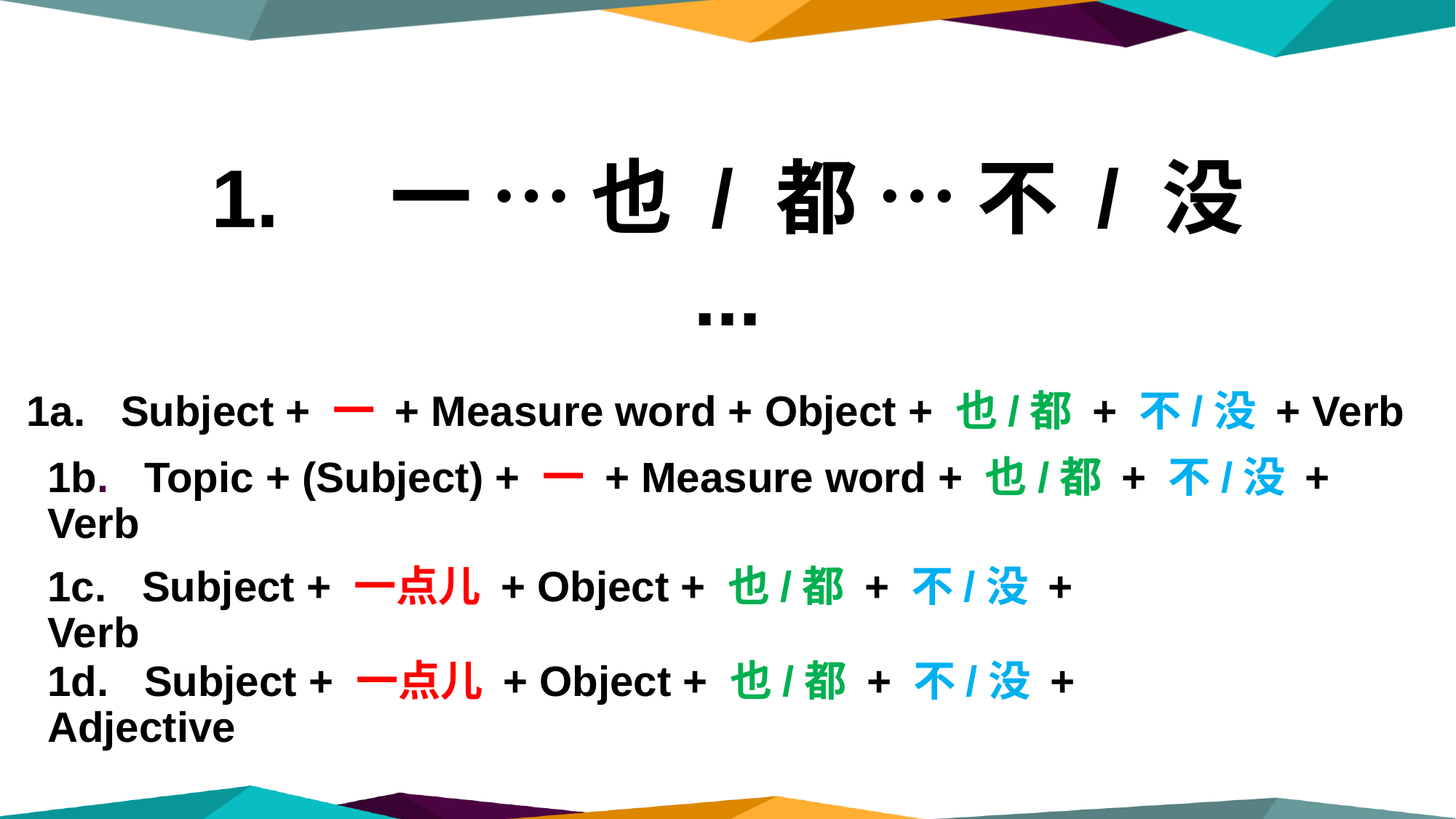

1.    一 … 也 / 都 … 不 / 没 ...
1a.   Subject + 一 + Measure word + Object + 也/都 + 不/没 + Verb
1b.   Topic + (Subject) + 一 + Measure word + 也/都 + 不/没 + Verb
1c.   Subject + 一点儿 + Object + 也/都 + 不/没 + Verb
1d.   Subject + 一点儿 + Object + 也/都 + 不/没 + Adjective